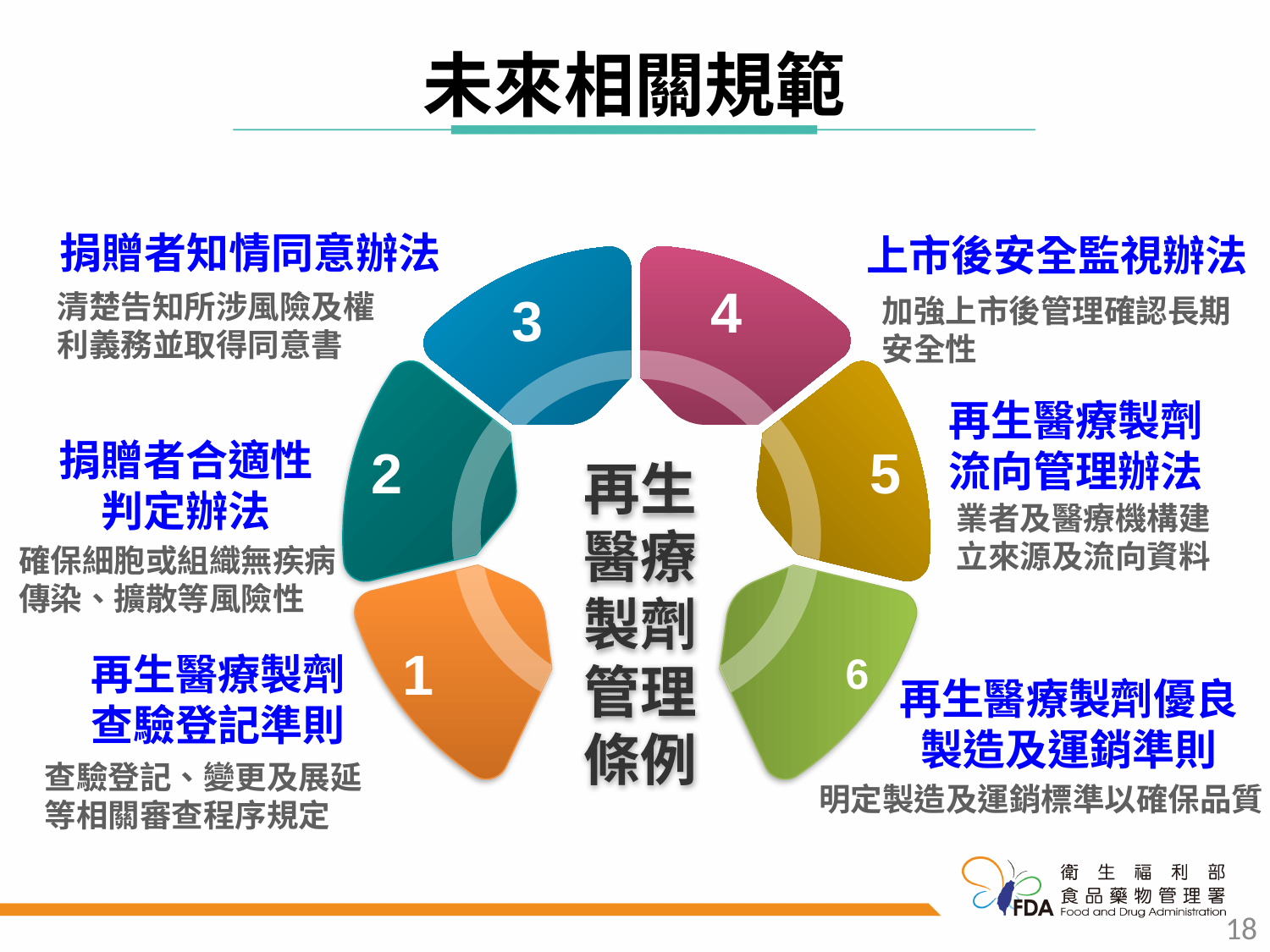

# 未來相關規範

捐贈者知情同意辦法
上市後安全監視辦法
4

3

2
5

1

6

清楚告知所涉風險及權利義務並取得同意書
加強上市後管理確認長期
安全性
再生醫療製劑
流向管理辦法
捐贈者合適性
判定辦法
再生醫療製劑管理條例
業者及醫療機構建立來源及流向資料
確保細胞或組織無疾病傳染、擴散等風險性
再生醫療製劑
查驗登記準則
再生醫療製劑優良
製造及運銷準則
查驗登記、變更及展延等相關審查程序規定
明定製造及運銷標準以確保品質
18